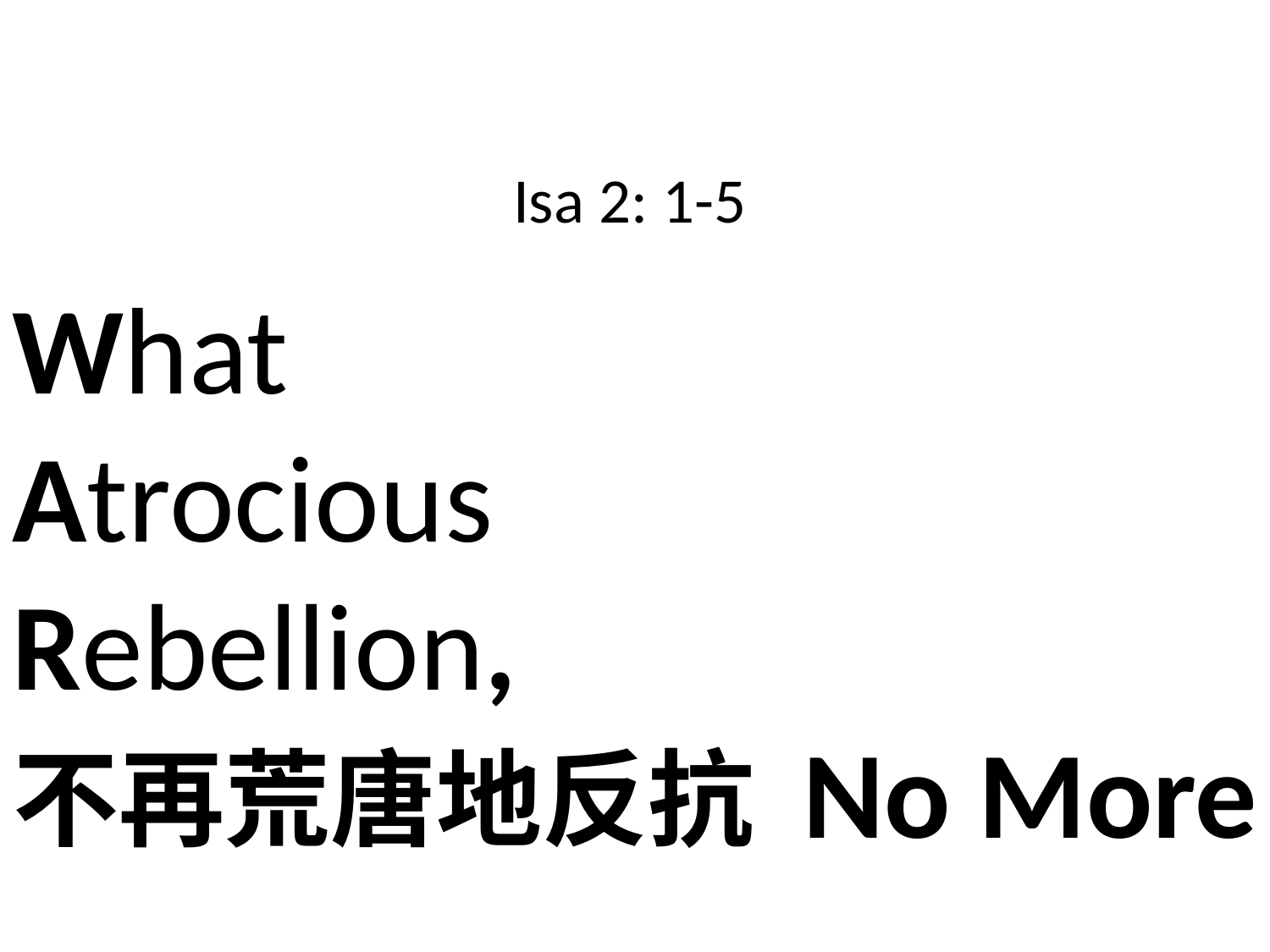

Isa 2: 1-5
What
Atrocious
Rebellion,
不再荒唐地反抗 No More